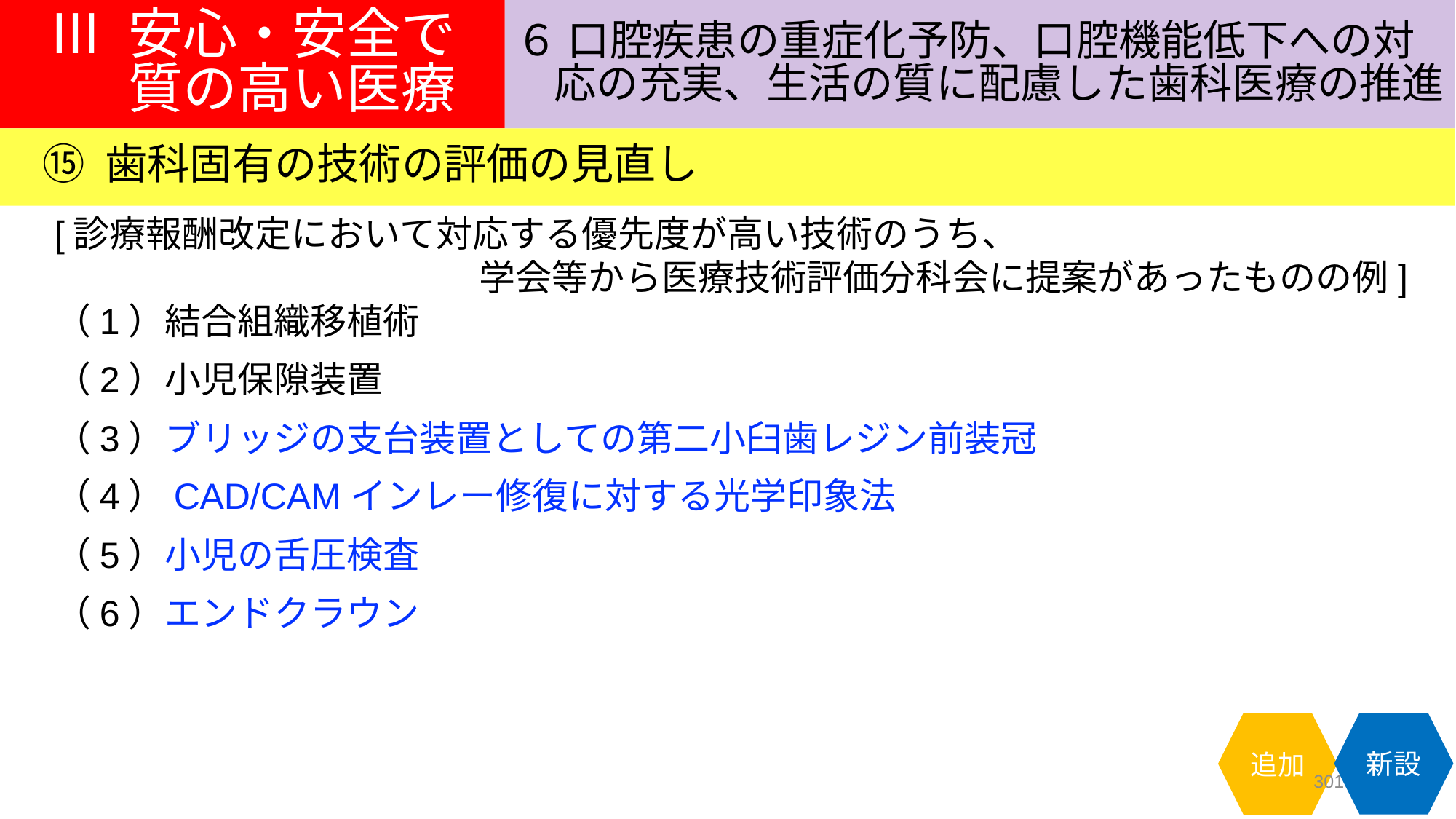

Ⅲ 安心・安全で
質の高い医療
６ 口腔疾患の重症化予防、口腔機能低下への対
応の充実、生活の質に配慮した歯科医療の推進
⑮ 歯科固有の技術の評価の見直し
[診療報酬改定において対応する優先度が高い技術のうち、
学会等から医療技術評価分科会に提案があったものの例]
（1）結合組織移植術

（2）小児保隙装置

（3）ブリッジの支台装置としての第二小臼歯レジン前装冠

（4）CAD/CAMインレー修復に対する光学印象法

（5）小児の舌圧検査

（6）エンドクラウン

新設
追加
301